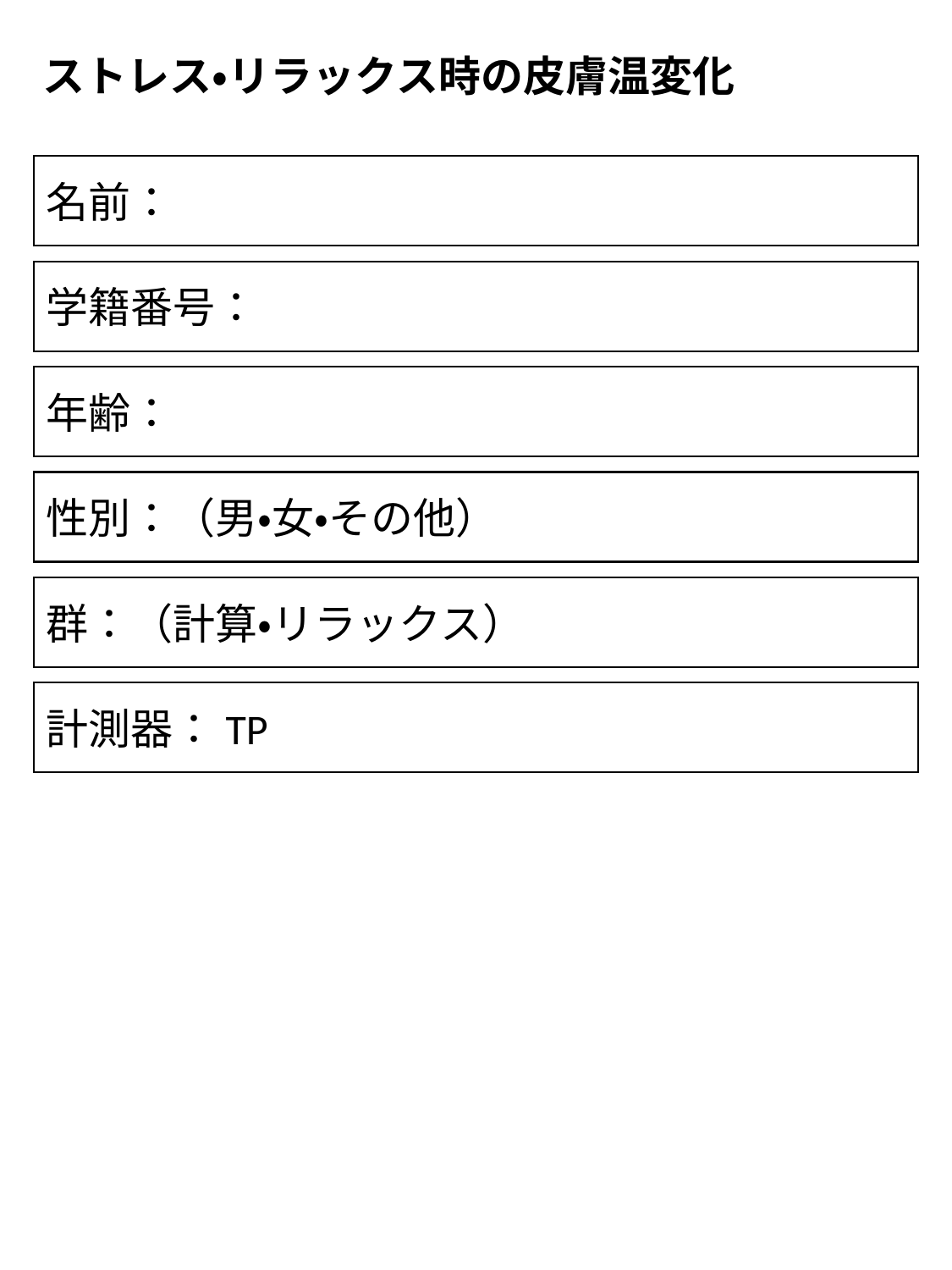

ストレス・リラックス時の皮膚温変化
名前：
学籍番号：
年齢：
性別：（男・女・その他）
群：（計算・リラックス）
計測器：TP